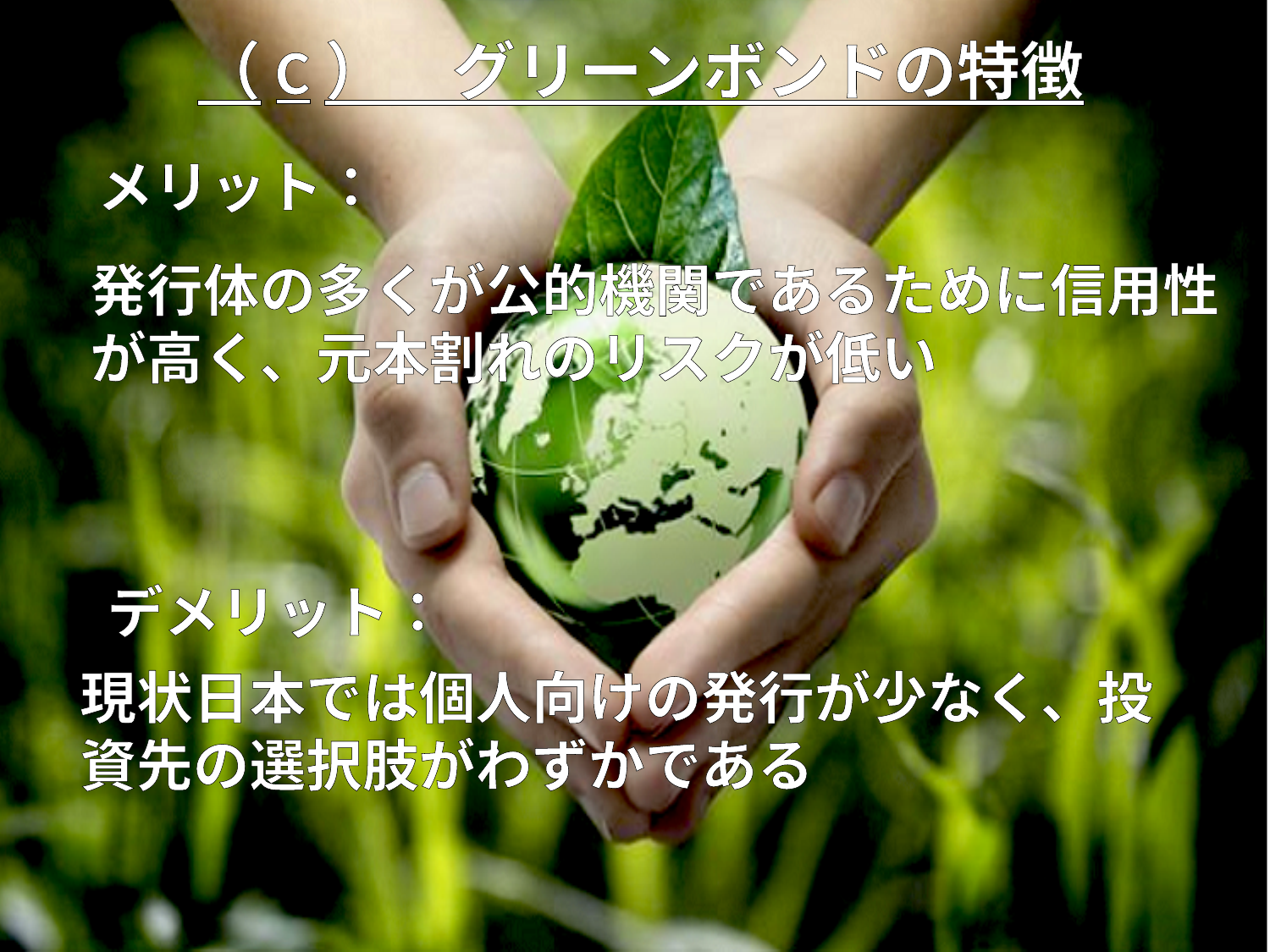

（C）　グリーンボンドの特徴
メリット：
発行体の多くが公的機関であるために信用性が高く、元本割れのリスクが低い

デメリット：
現状日本では個人向けの発行が少なく、投資先の選択肢がわずかである